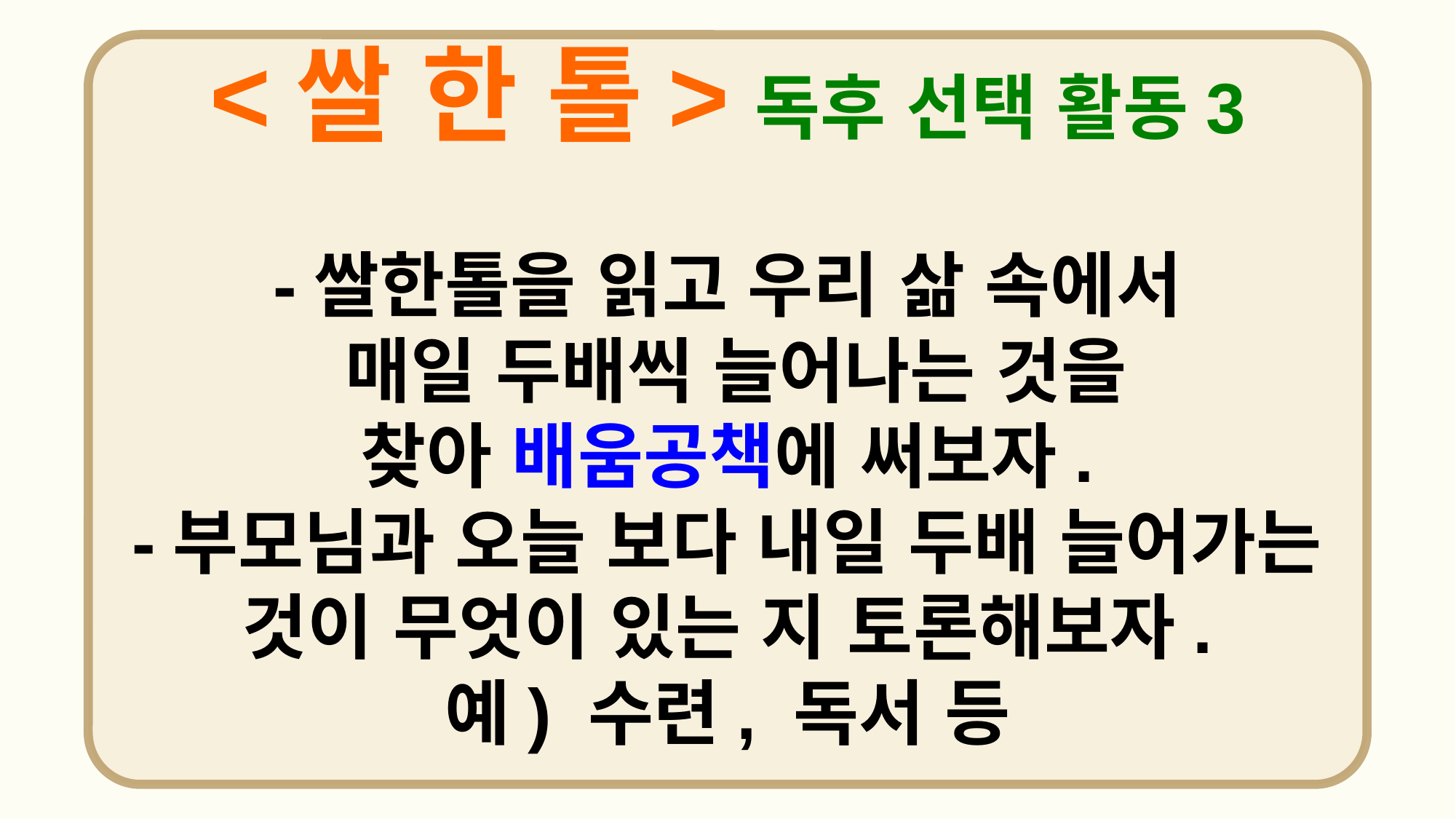

<쌀 한 톨>독후 선택 활동3

-쌀한톨을 읽고 우리 삶 속에서
 매일 두배씩 늘어나는 것을
찾아 배움공책에 써보자.
-부모님과 오늘 보다 내일 두배 늘어가는 것이 무엇이 있는 지 토론해보자.
예) 수련, 독서 등